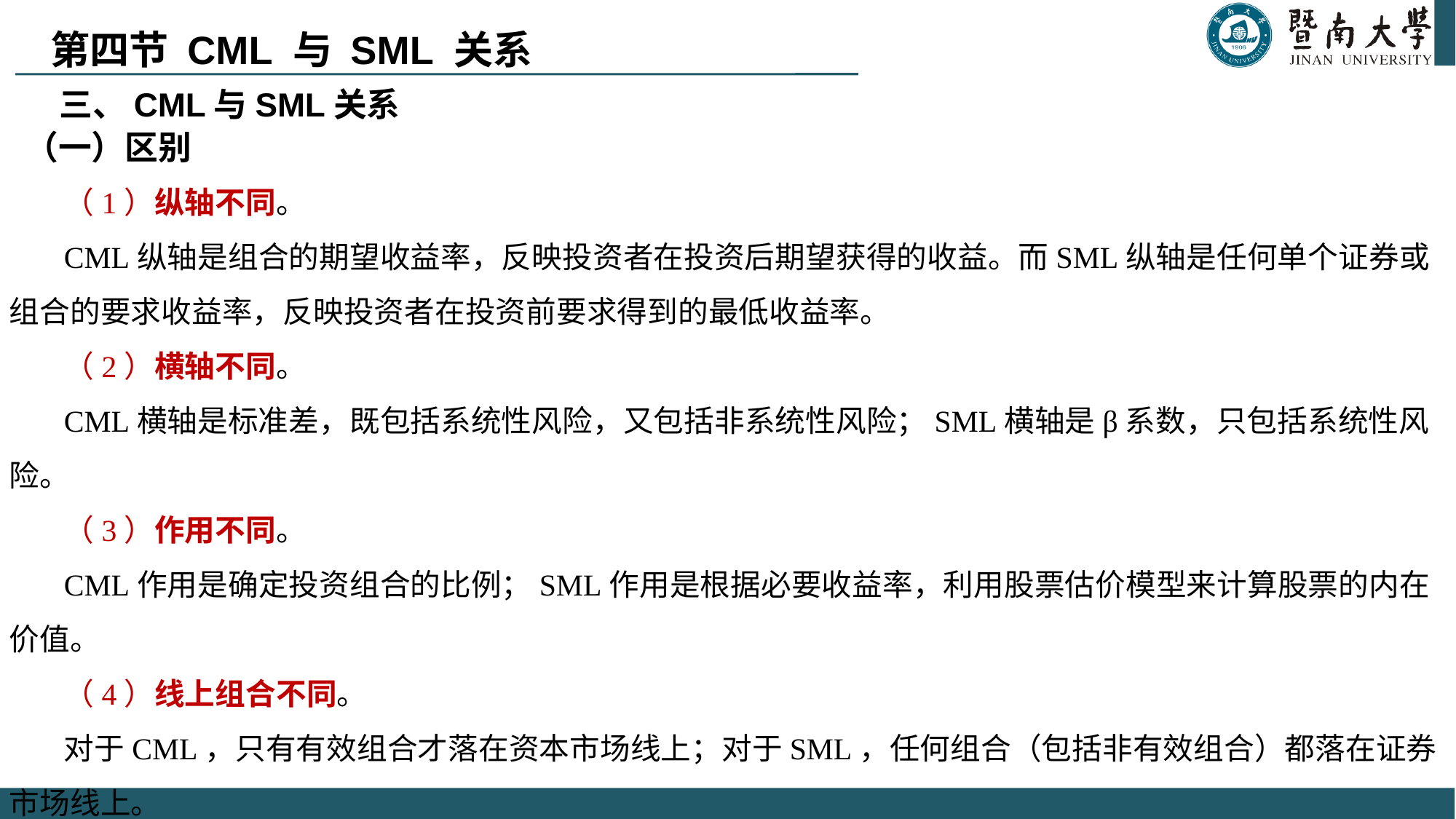

第四节 CML 与 SML 关系

三、CML与SML关系
（一）区别
（1）纵轴不同。
CML纵轴是组合的期望收益率，反映投资者在投资后期望获得的收益。而SML纵轴是任何单个证券或组合的要求收益率，反映投资者在投资前要求得到的最低收益率。
（2）横轴不同。
CML横轴是标准差，既包括系统性风险，又包括非系统性风险；SML横轴是β系数，只包括系统性风险。
（3）作用不同。
CML作用是确定投资组合的比例；SML作用是根据必要收益率，利用股票估价模型来计算股票的内在价值。
（4）线上组合不同。
对于CML，只有有效组合才落在资本市场线上；对于SML，任何组合（包括非有效组合）都落在证券市场线上。